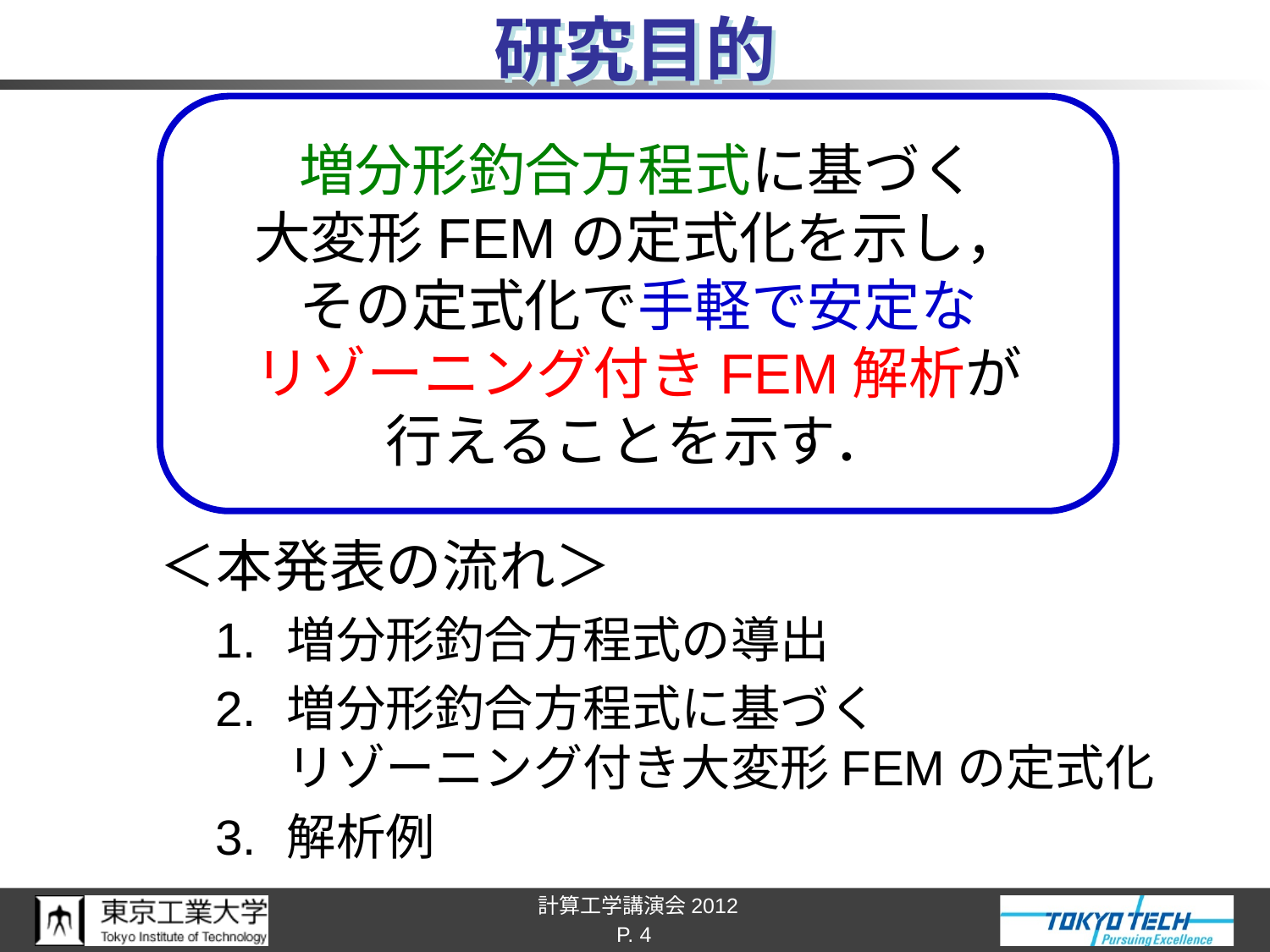

# 研究目的

＜本発表の流れ＞
増分形釣合方程式の導出
増分形釣合方程式に基づく
リゾーニング付き大変形FEMの定式化
解析例

増分形釣合方程式に基づく
大変形FEMの定式化を示し，
その定式化で手軽で安定な
リゾーニング付きFEM解析が
行えることを示す．
P. 4